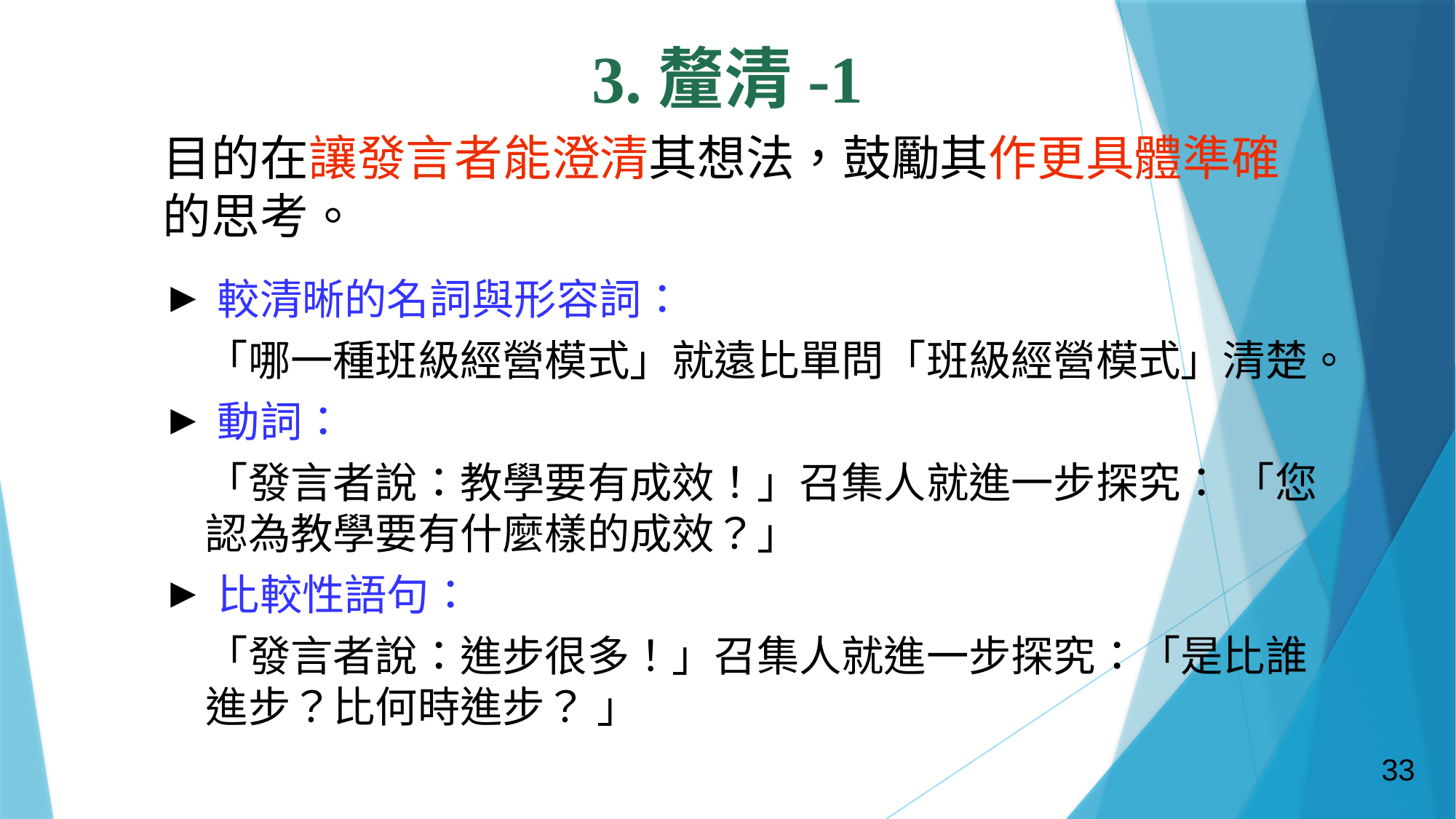

3.釐清-1
目的在讓發言者能澄清其想法，鼓勵其作更具體準確的思考。
較清晰的名詞與形容詞：
「哪一種班級經營模式」就遠比單問「班級經營模式」清楚。
動詞：
「發言者說：教學要有成效！」召集人就進一步探究： 「您認為教學要有什麼樣的成效？」
比較性語句：
「發言者說：進步很多！」召集人就進一步探究：「是比誰進步？比何時進步？ 」

33